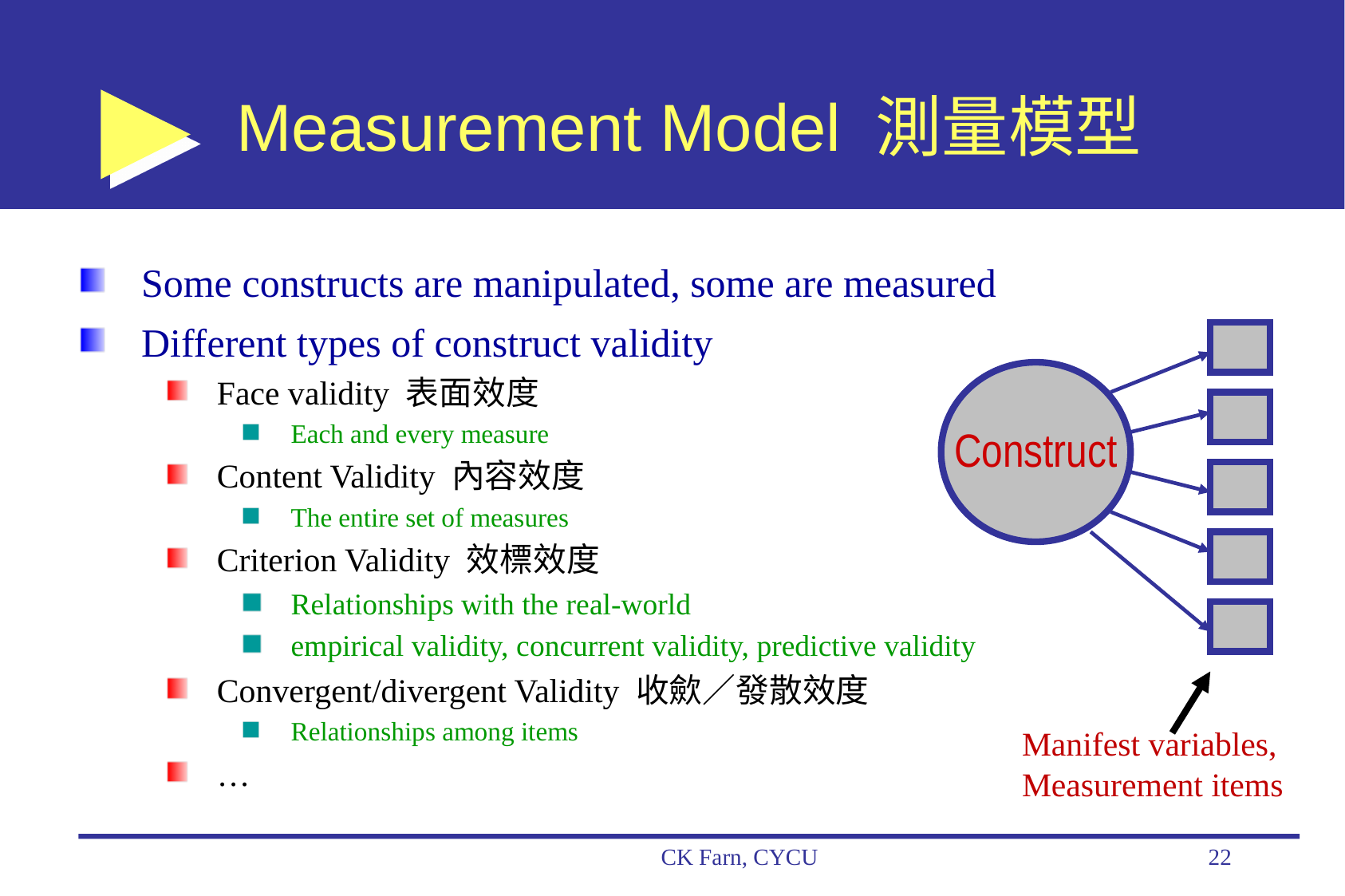

# Measurement Model 測量模型
Some constructs are manipulated, some are measured
Different types of construct validity
Face validity 表面效度
Each and every measure
Content Validity 內容效度
The entire set of measures
Criterion Validity 效標效度
Relationships with the real-world
empirical validity, concurrent validity, predictive validity
Convergent/divergent Validity 收歛／發散效度
Relationships among items
…

Construct

Manifest variables,
Measurement items
CK Farn, CYCU
22